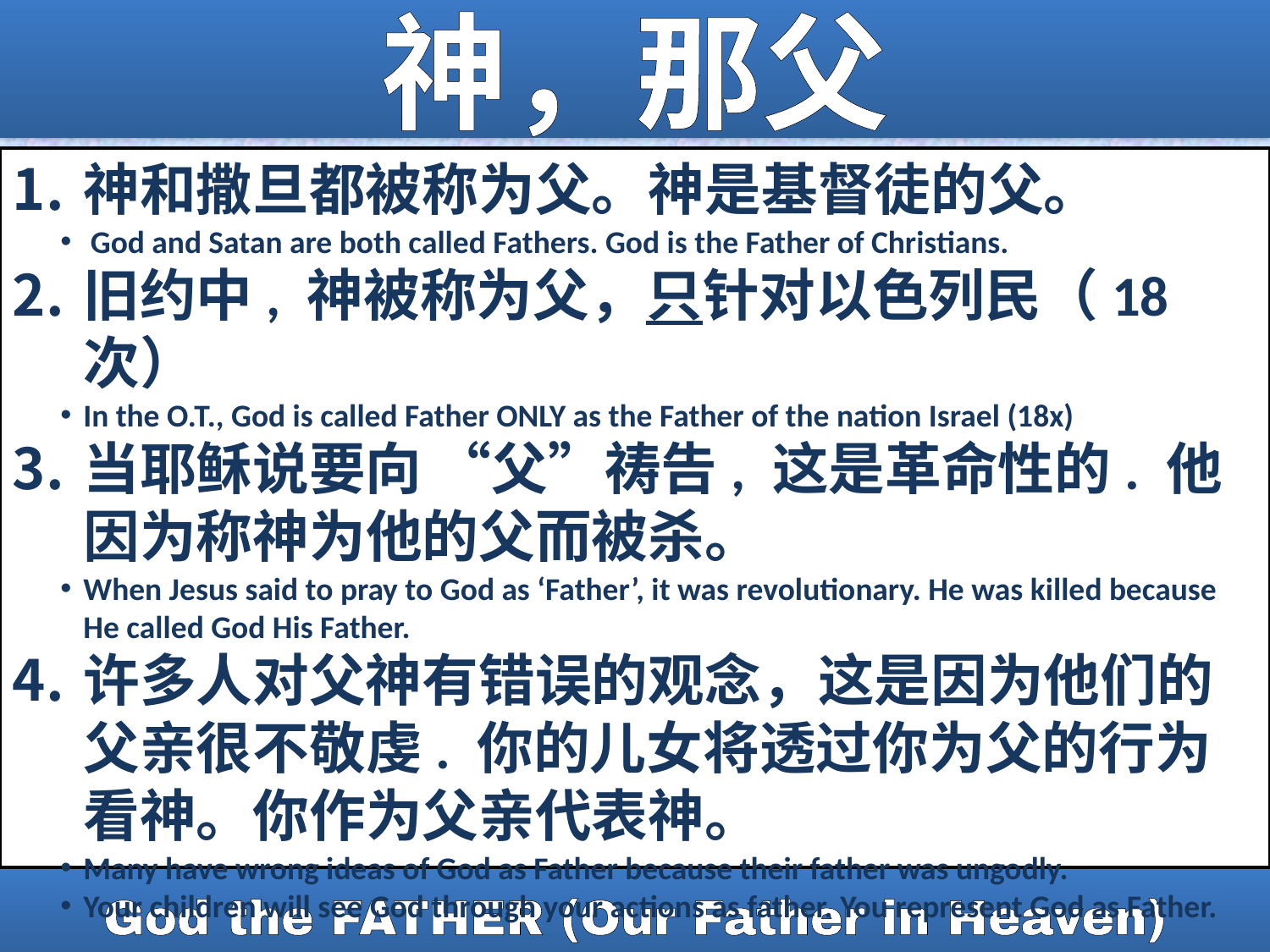

# 神，那父
神和撒旦都被称为父。神是基督徒的父。
 God and Satan are both called Fathers. God is the Father of Christians.
旧约中, 神被称为父，只针对以色列民（18次）
In the O.T., God is called Father ONLY as the Father of the nation Israel (18x)
当耶稣说要向 “父”祷告, 这是革命性的. 他因为称神为他的父而被杀。
When Jesus said to pray to God as ‘Father’, it was revolutionary. He was killed because He called God His Father.
许多人对父神有错误的观念，这是因为他们的父亲很不敬虔. 你的儿女将透过你为父的行为看神。你作为父亲代表神。
Many have wrong ideas of God as Father because their father was ungodly.
Your children will see God through your actions as father. You represent God as Father.

God the FATHER (Our Father in Heaven)